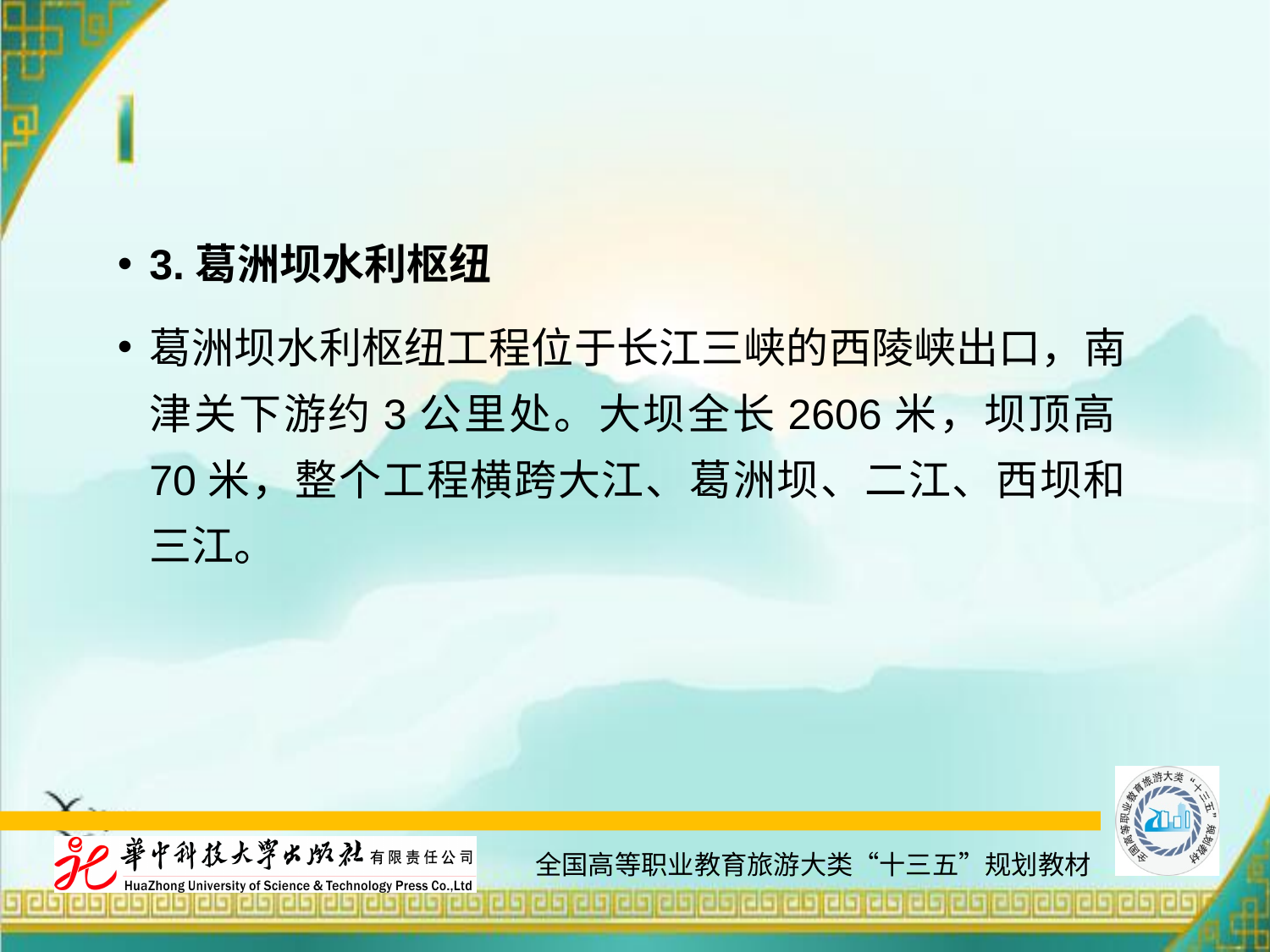

#
3.葛洲坝水利枢纽
葛洲坝水利枢纽工程位于长江三峡的西陵峡出口，南津关下游约3公里处。大坝全长2606米，坝顶高70米，整个工程横跨大江、葛洲坝、二江、西坝和三江。